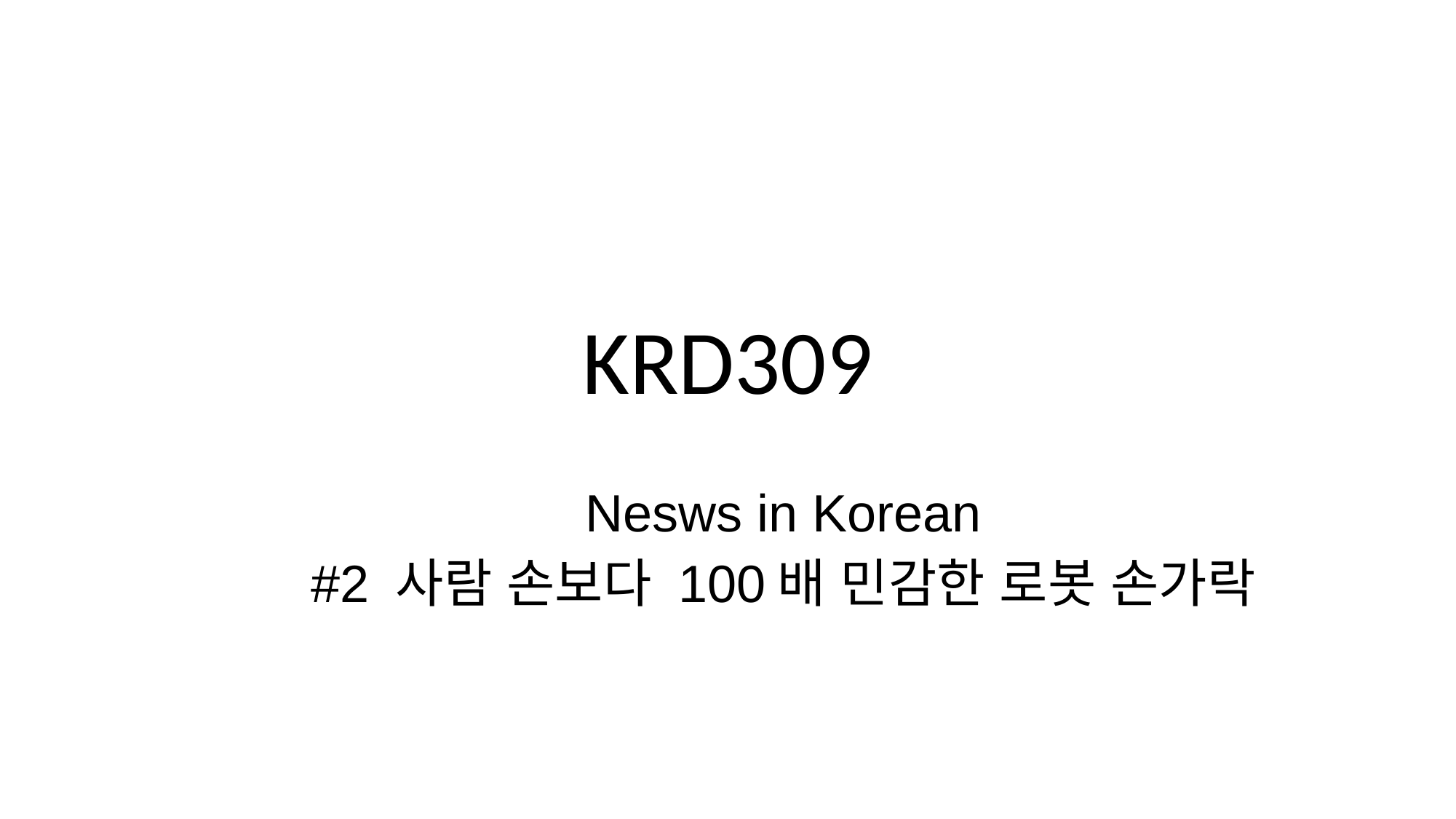

# KRD309
Nesws in Korean
#2 사람 손보다 100배 민감한 로봇 손가락